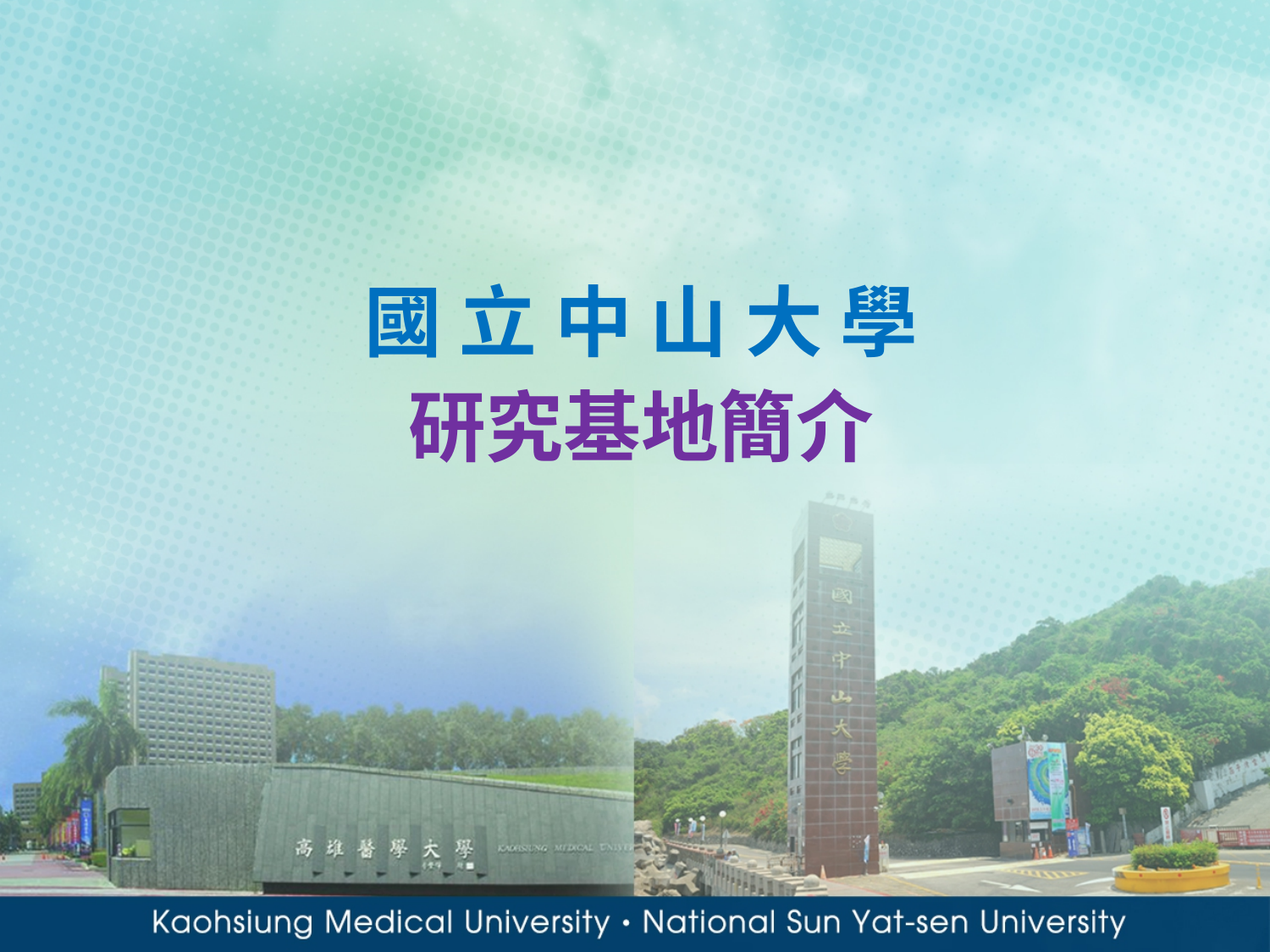

國 立 中 山 大 學
研究基地簡介